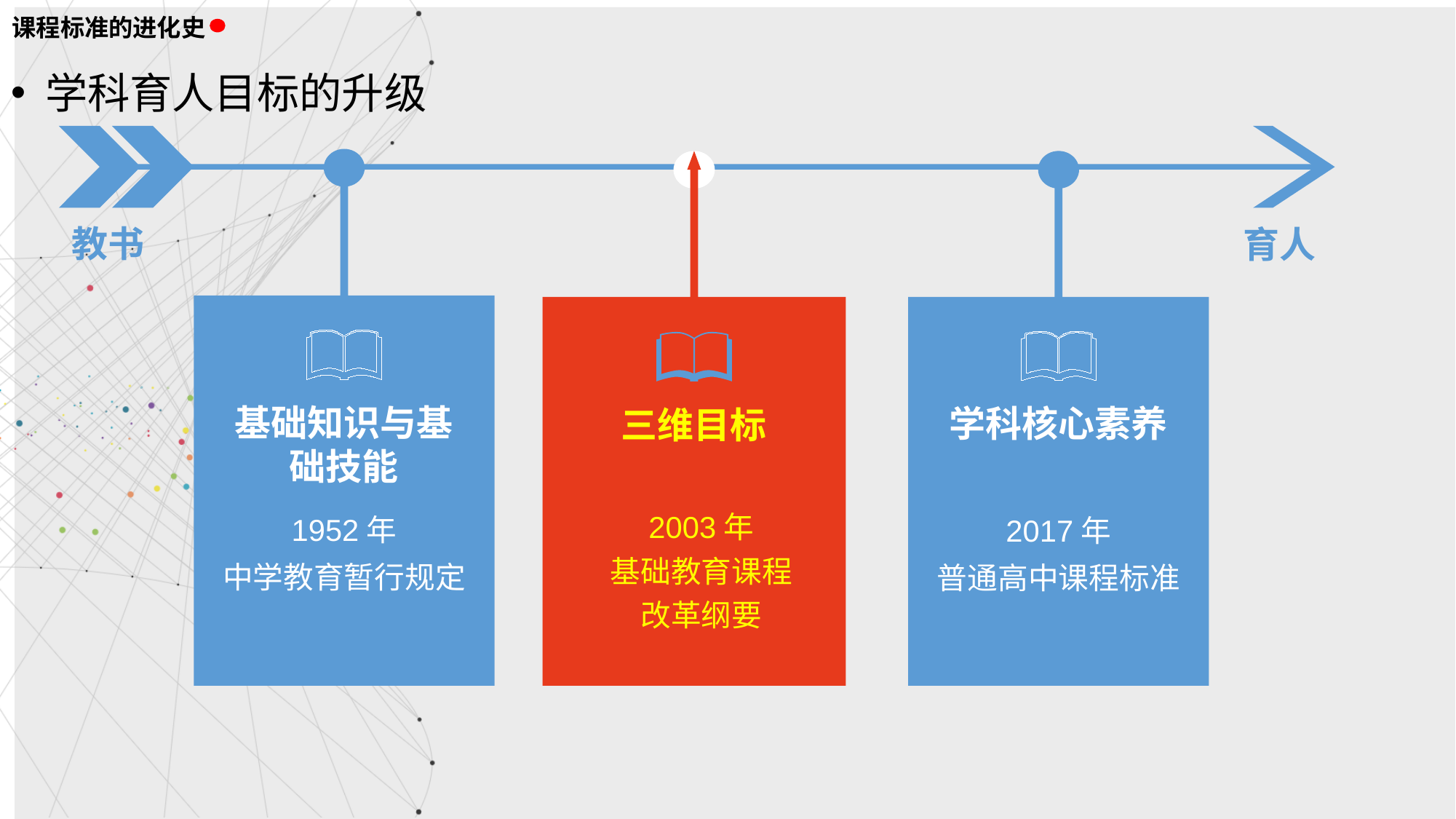

课程标准的进化史

 学科育人目标的升级

基础知识与基础技能
1952年
中学教育暂行规定

三维目标
2003年
基础教育课程
改革纲要

学科核心素养
2017年
普通高中课程标准

教书
育人